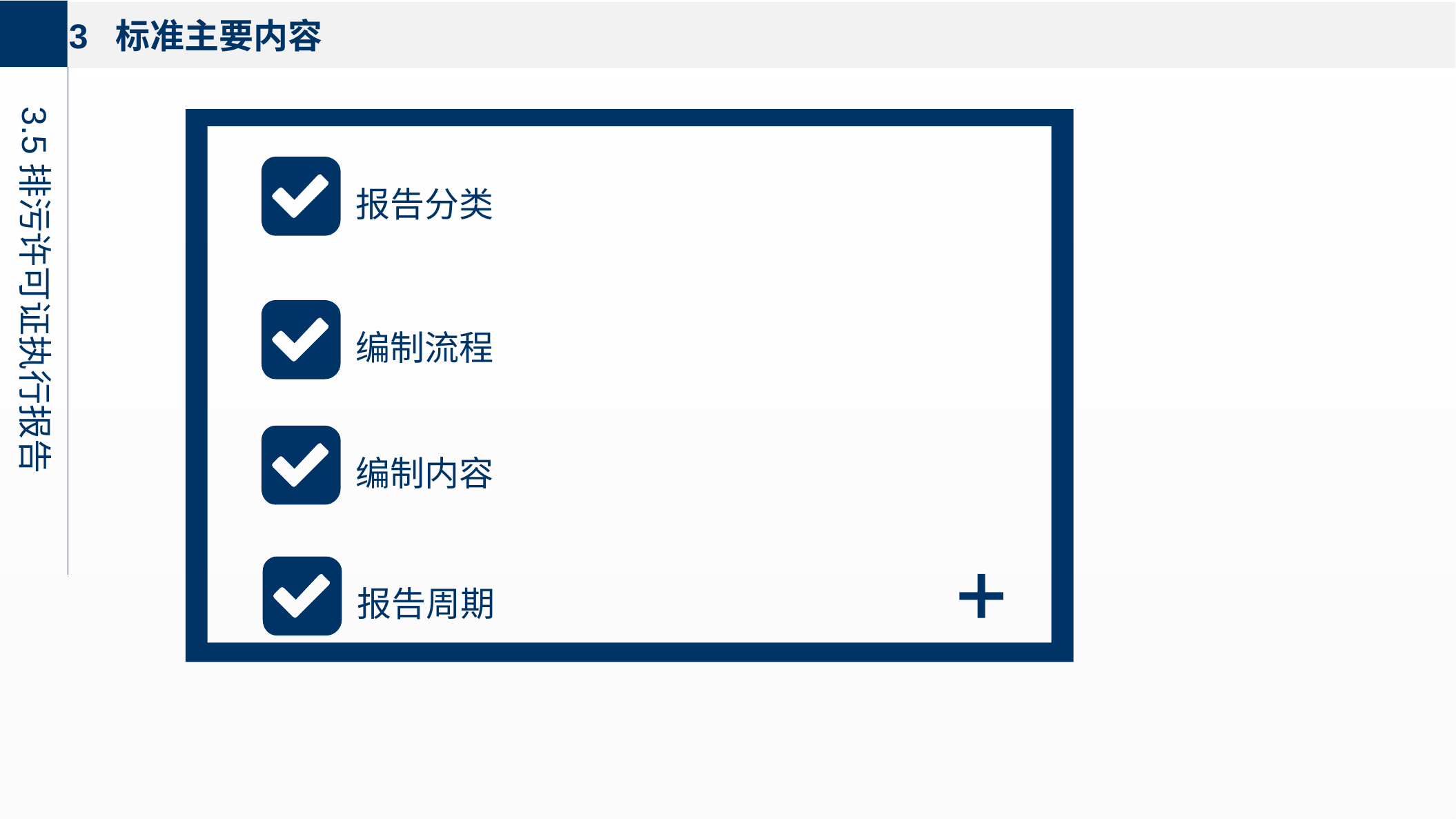

3  标准主要内容
3.5排污许可证执行报告

报告分类

编制流程

编制内容

报告周期